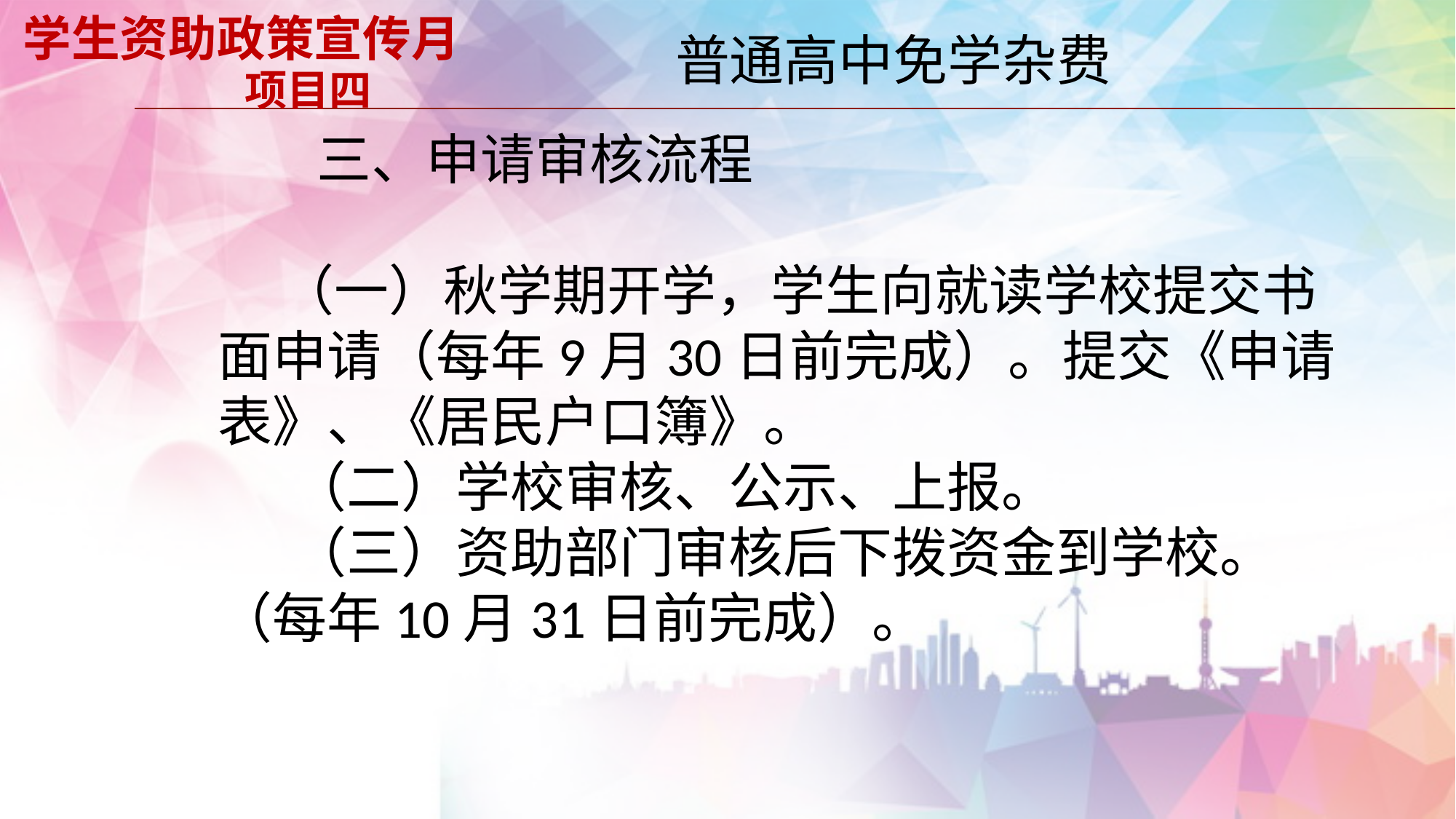

# 学生资助政策宣传月 项目四
                普通高中免学杂费

       三、申请审核流程

    （一）秋学期开学，学生向就读学校提交书面申请（每年9月30日前完成）。提交《申请表》、《居民户口簿》。
     （二）学校审核、公示、上报。
     （三）资助部门审核后下拨资金到学校。（每年10月31日前完成）。